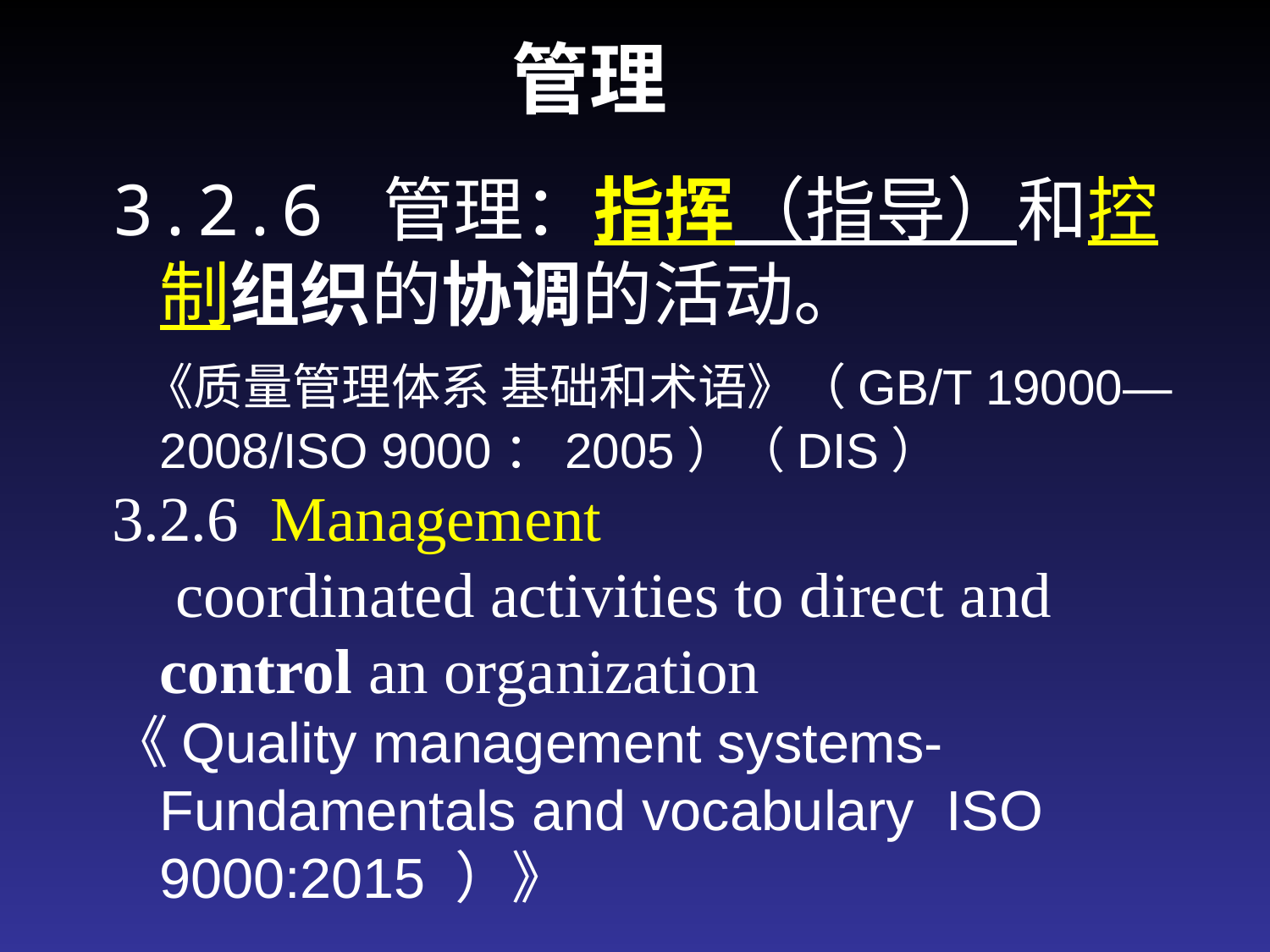

# 管理
3.2.6 管理：指挥（指导）和控制组织的协调的活动。
 《质量管理体系 基础和术语》（GB/T 19000—2008/ISO 9000：2005）（DIS）
3.2.6  Management
    coordinated activities to direct and control an organization
《Quality management systems- Fundamentals and vocabulary  ISO 9000:2015 ）》